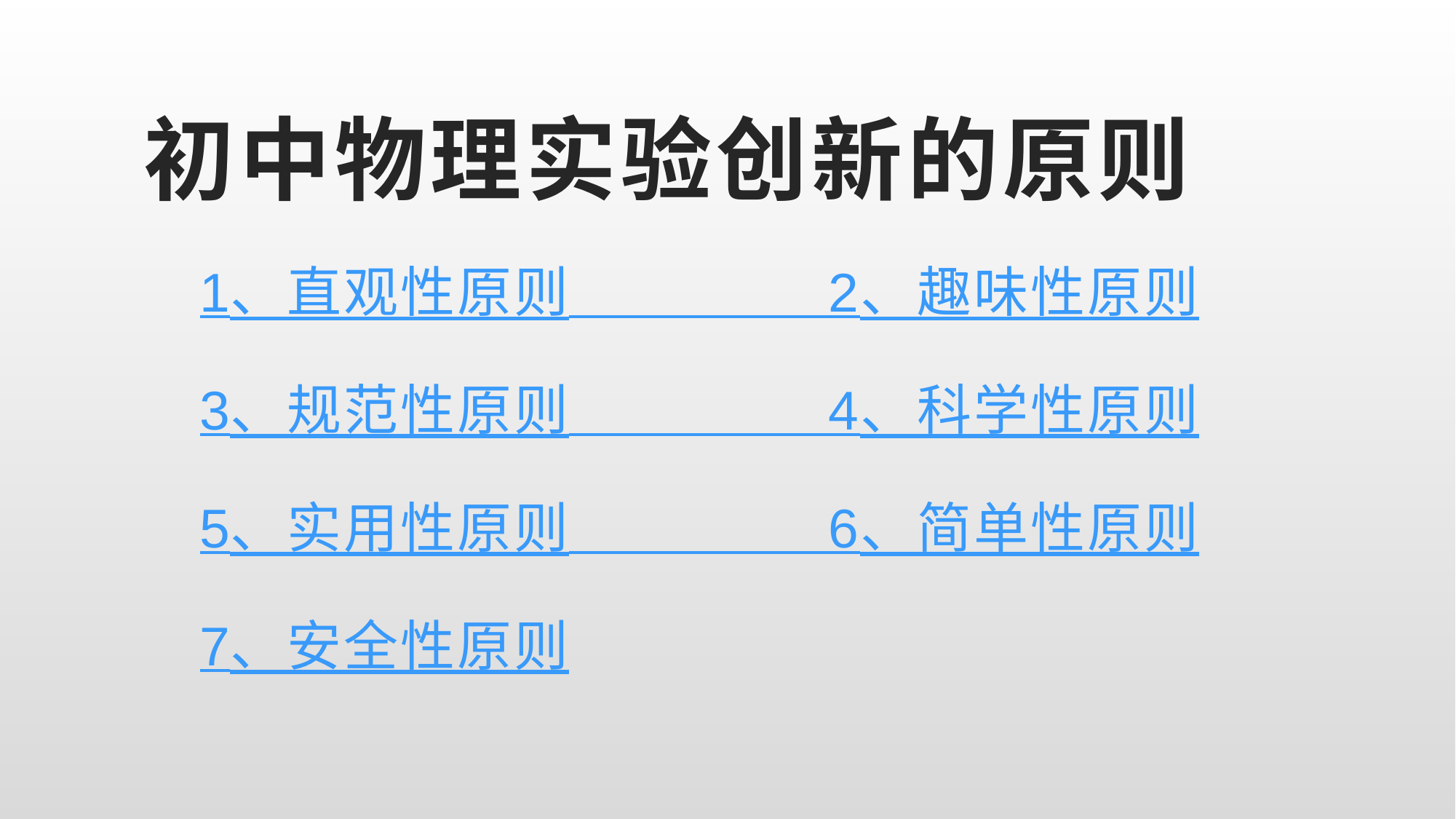

# 初中物理实验创新的原则
1、直观性原则               2、趣味性原则
3、规范性原则               4、科学性原则
5、实用性原则               6、简单性原则
7、安全性原则